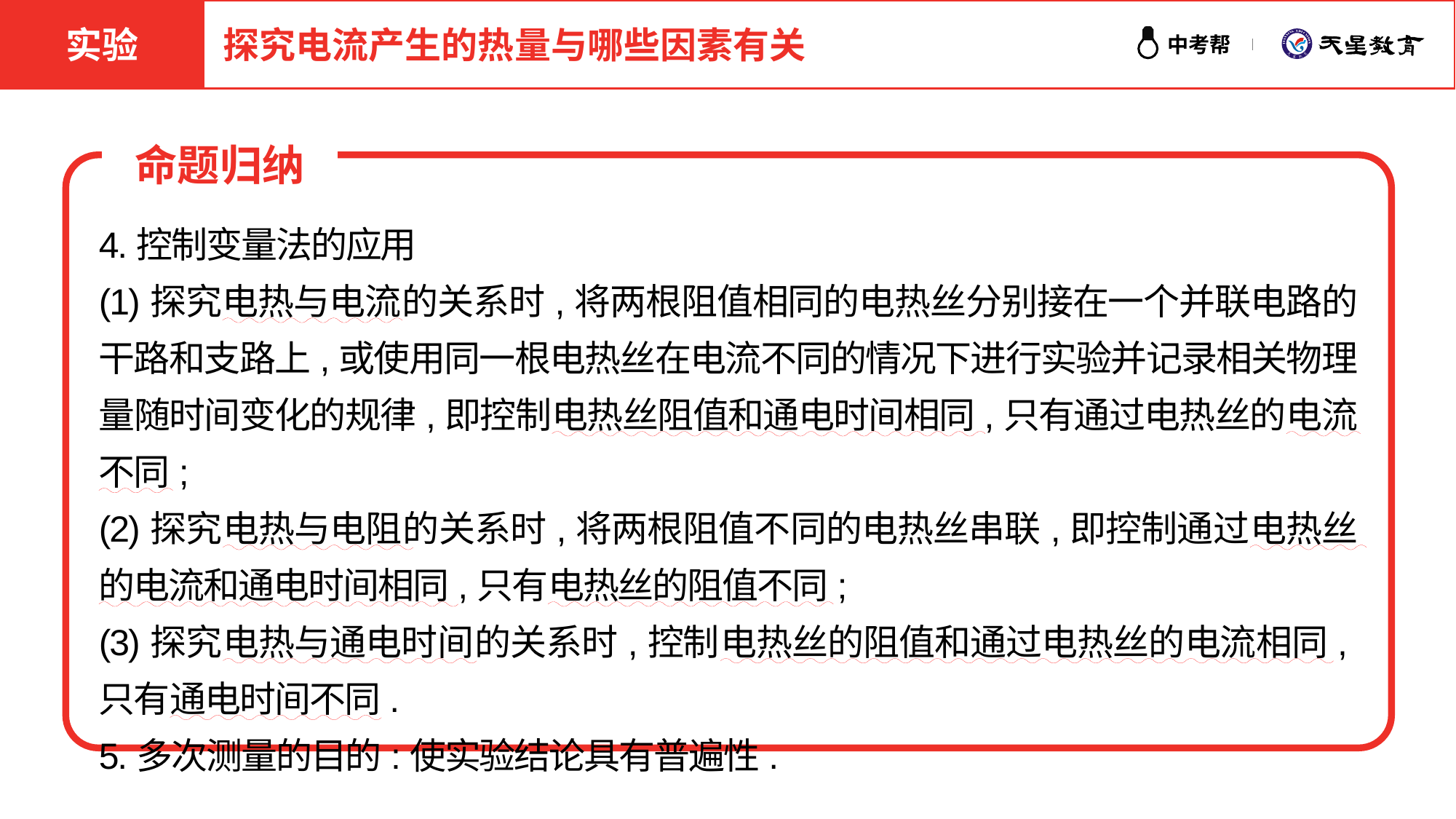

实验
探究电流产生的热量与哪些因素有关
命题归纳

4.控制变量法的应用
(1)探究电热与电流的关系时,将两根阻值相同的电热丝分别接在一个并联电路的干路和支路上,或使用同一根电热丝在电流不同的情况下进行实验并记录相关物理量随时间变化的规律,即控制电热丝阻值和通电时间相同,只有通过电热丝的电流不同;
(2)探究电热与电阻的关系时,将两根阻值不同的电热丝串联,即控制通过电热丝的电流和通电时间相同,只有电热丝的阻值不同;
(3)探究电热与通电时间的关系时,控制电热丝的阻值和通过电热丝的电流相同,只有通电时间不同.
5.多次测量的目的:使实验结论具有普遍性.